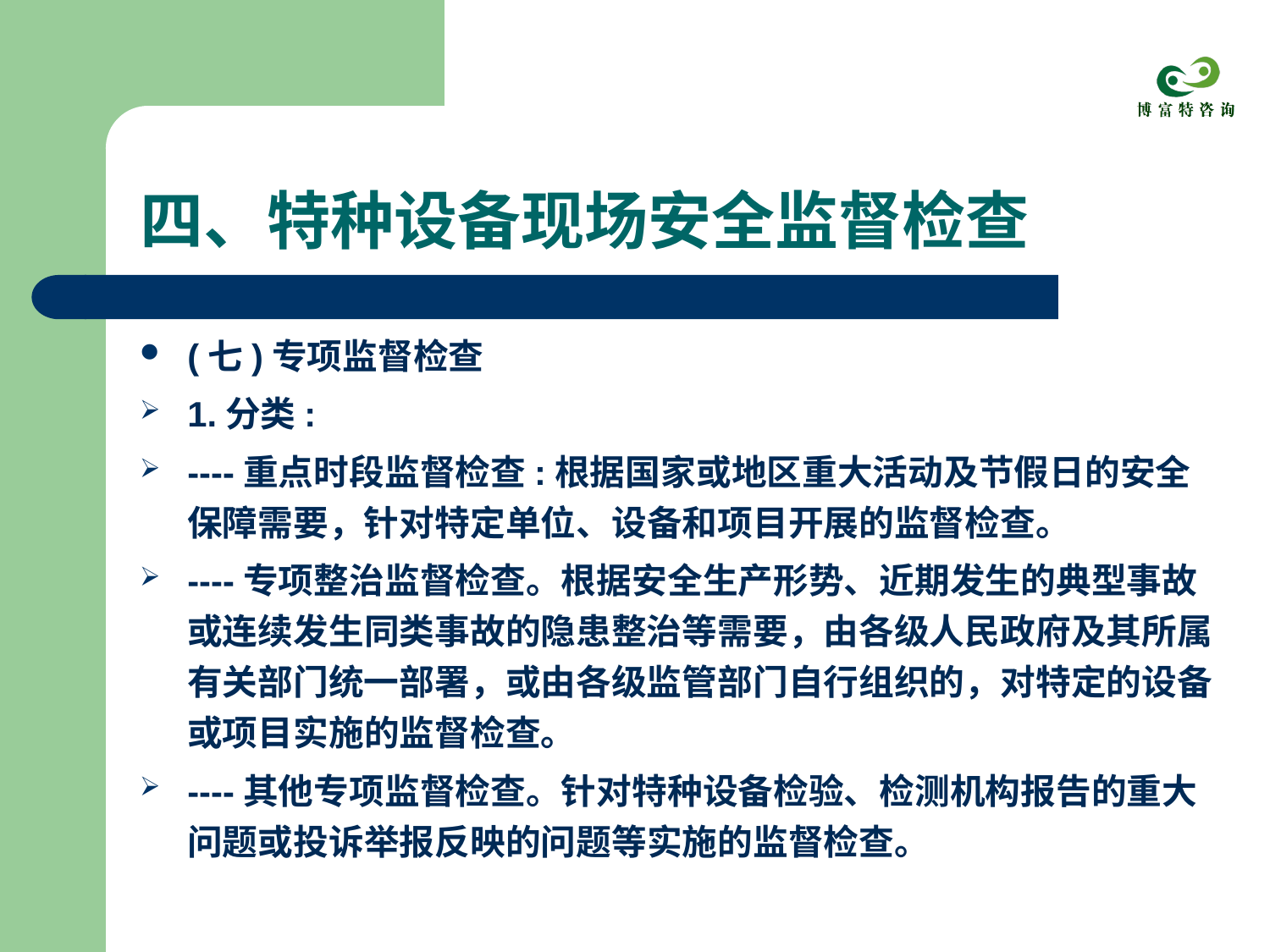

# 四、特种设备现场安全监督检查
(七)专项监督检查
1.分类:
----重点时段监督检查:根据国家或地区重大活动及节假日的安全保障需要，针对特定单位、设备和项目开展的监督检查。
----专项整治监督检查。根据安全生产形势、近期发生的典型事故或连续发生同类事故的隐患整治等需要，由各级人民政府及其所属有关部门统一部署，或由各级监管部门自行组织的，对特定的设备或项目实施的监督检查。
----其他专项监督检查。针对特种设备检验、检测机构报告的重大问题或投诉举报反映的问题等实施的监督检查。